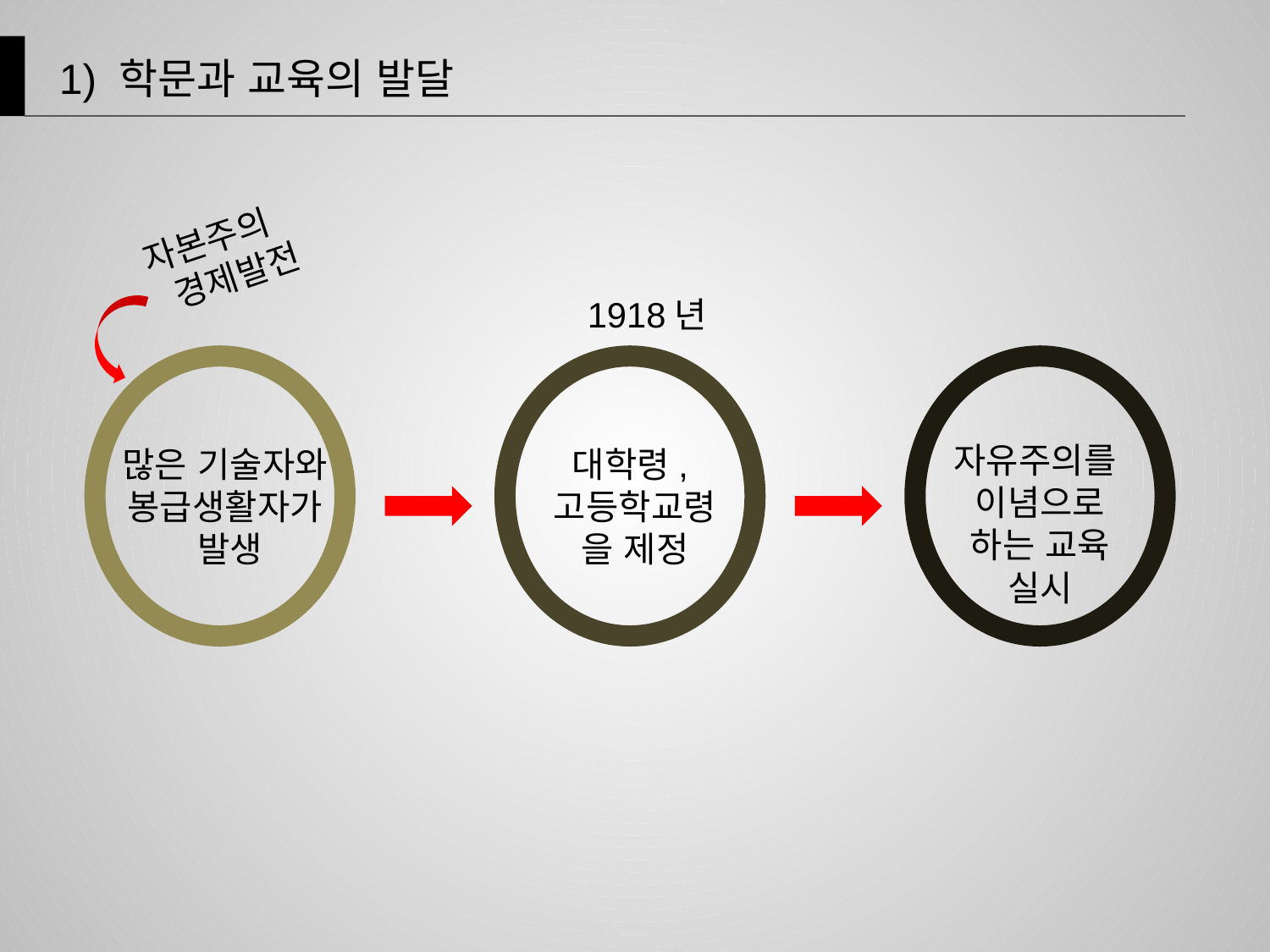

1) 학문과 교육의 발달
자본주의
 경제발전
1918년

자유주의를
이념으로 하는 교육 실시

많은 기술자와
봉급생활자가
발생
대학령,
고등학교령을 제정